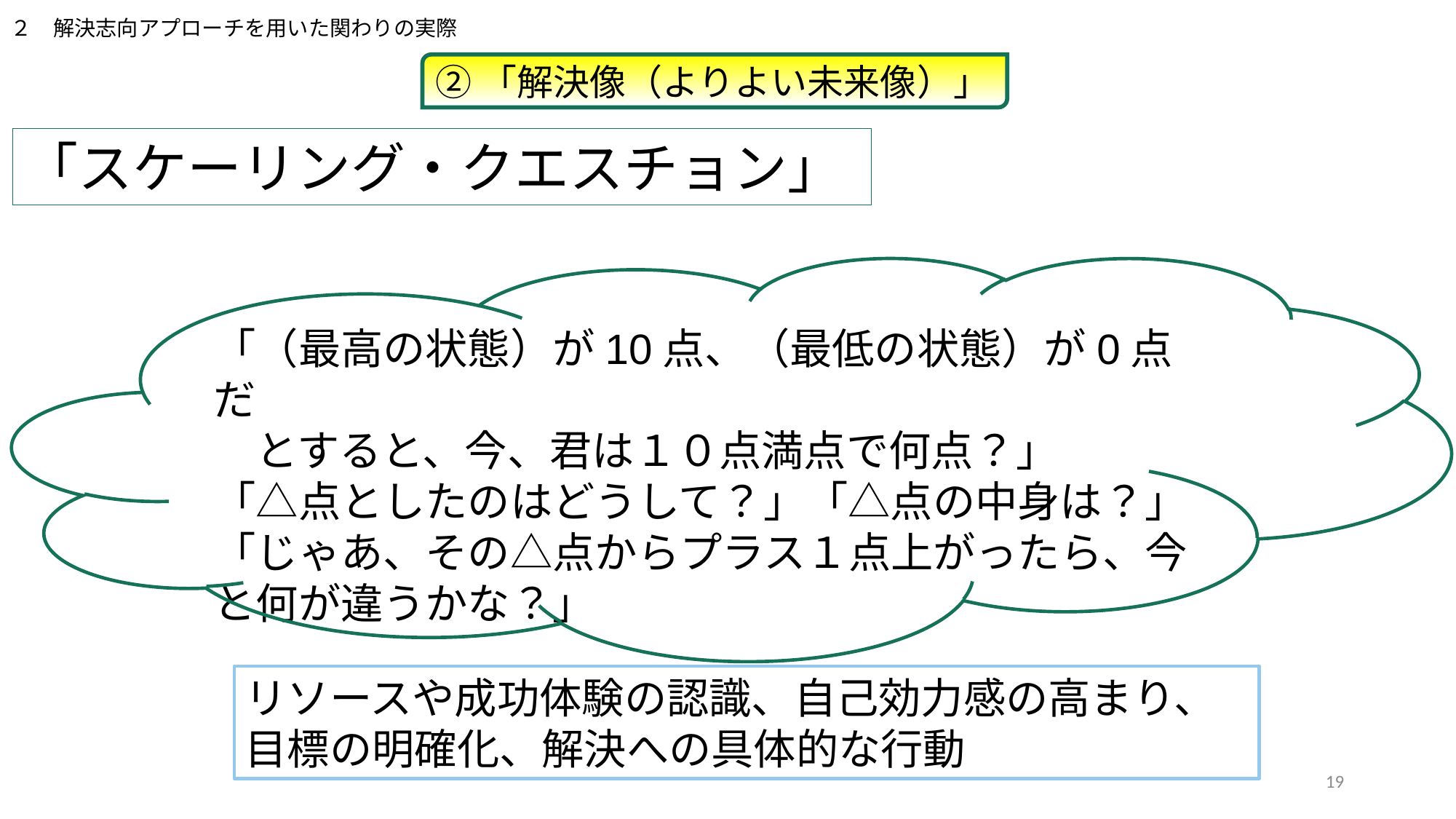

２　解決志向アプローチを用いた関わりの実際
②「解決像（よりよい未来像）」
「スケーリング・クエスチョン」

「（最高の状態）が10点、（最低の状態）が0点だ
　とすると、今、君は１０点満点で何点？」
「△点としたのはどうして？」「△点の中身は？」
「じゃあ、その△点からプラス１点上がったら、今と何が違うかな？」
リソースや成功体験の認識、自己効力感の高まり、目標の明確化、解決への具体的な行動
19